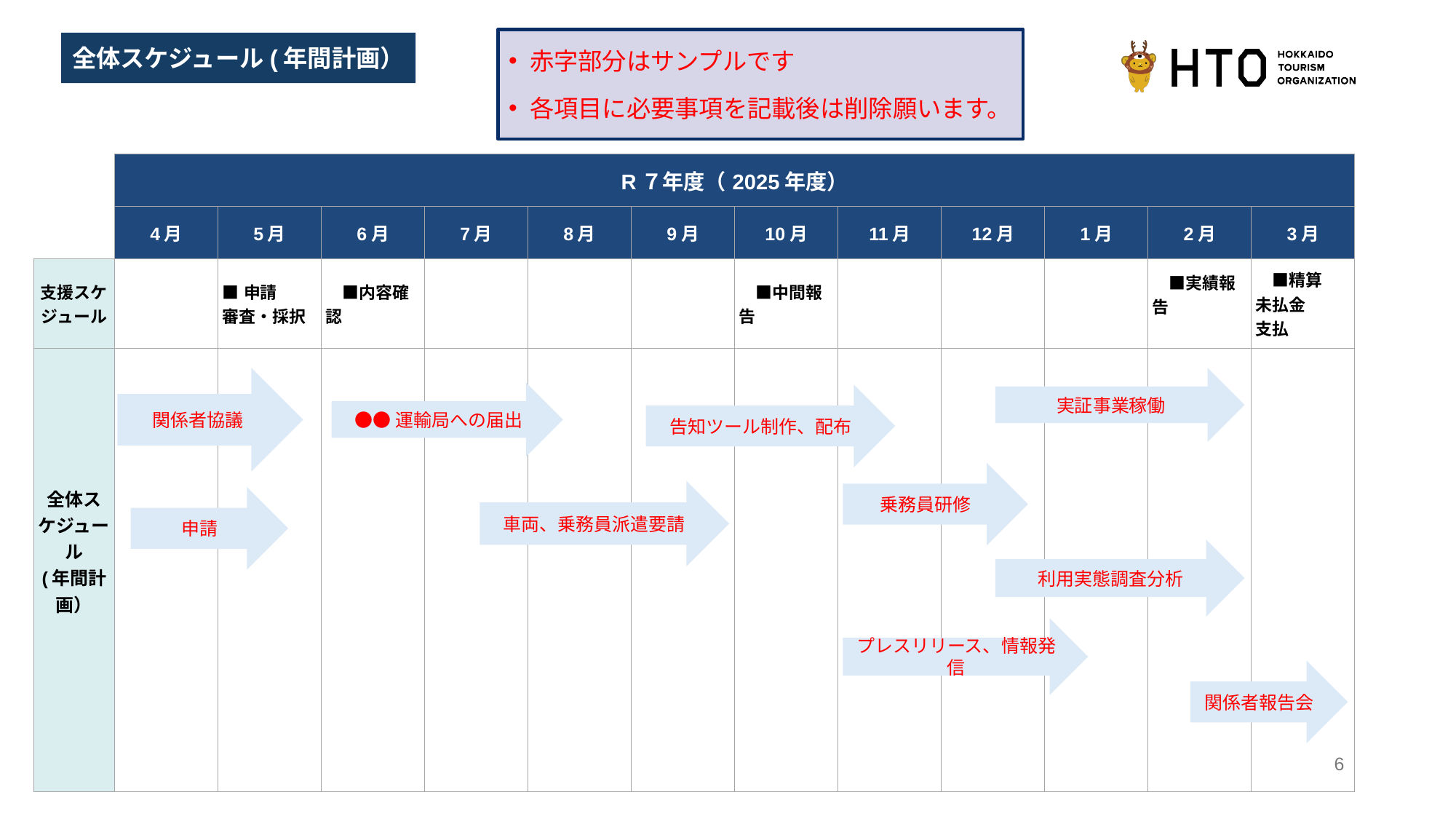

赤字部分はサンプルです
各項目に必要事項を記載後は削除願います。
全体スケジュール(年間計画）

|  | R７年度（2025年度） |  |  |  |  |  |  |  |  |  |  |  |
| --- | --- | --- | --- | --- | --- | --- | --- | --- | --- | --- | --- | --- |
|  | 4月 | 5月 | 6月 | 7月 | 8月 | 9月 | 10月 | 11月 | 12月 | 1月 | 2月 | 3月 |
| 支援スケジュール |  | ■申請 審査・採択 | ■内容確認 |  |  |  | ■中間報告 |  |  |  | ■実績報告 | ■精算 未払金 支払 |
| 全体スケジュール (年間計画） |  |  |  |  |  |  |  |  |  |  |  |  |
関係者協議
実証事業稼働
●●運輸局への届出
告知ツール制作、配布
乗務員研修
車両、乗務員派遣要請
申請
利用実態調査分析
プレスリリース、情報発信
関係者報告会
6